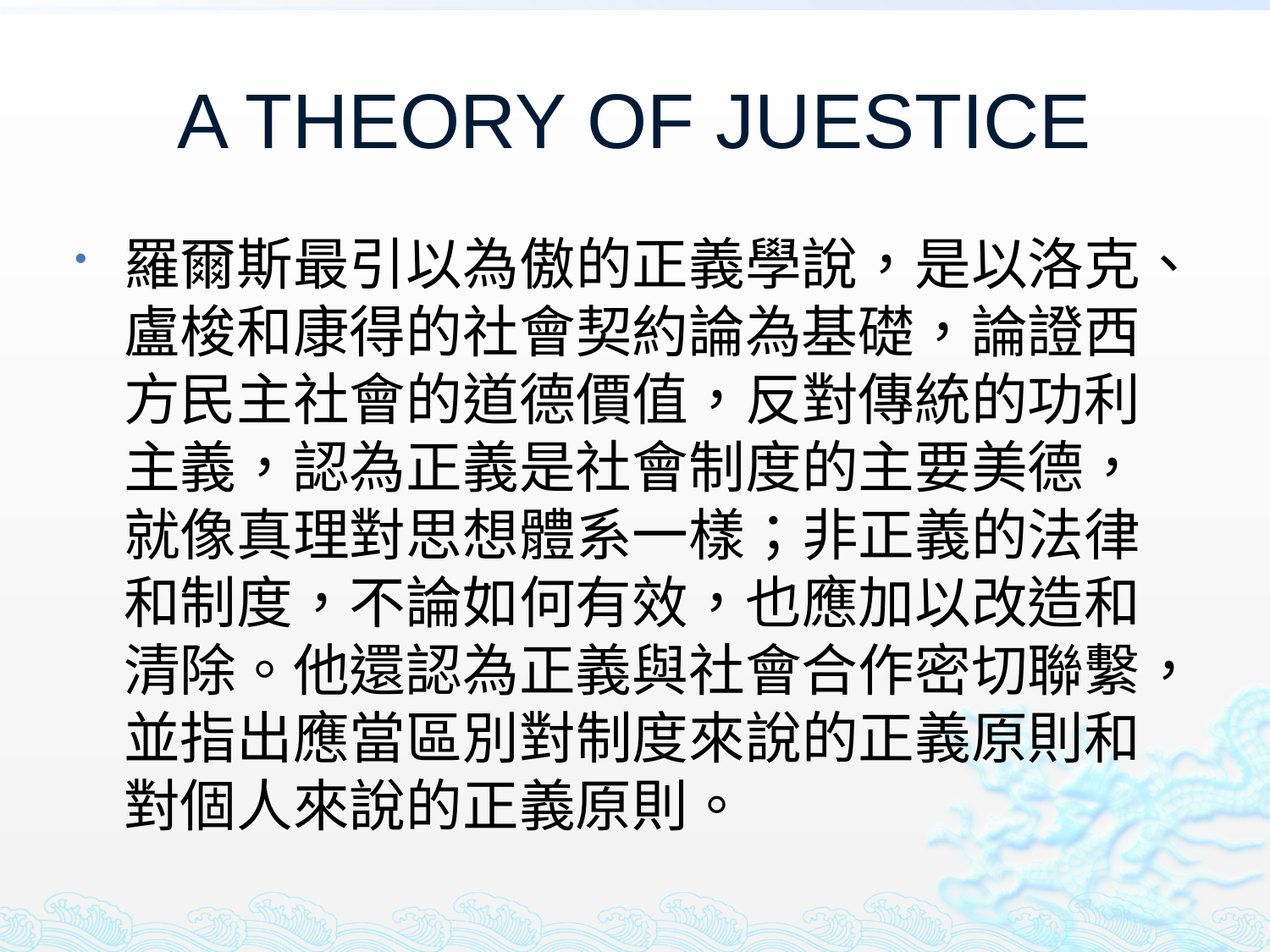

# A THEORY OF JUESTICE
羅爾斯最引以為傲的正義學說，是以洛克、盧梭和康得的社會契約論為基礎，論證西方民主社會的道德價值，反對傳統的功利主義，認為正義是社會制度的主要美德，就像真理對思想體系一樣；非正義的法律和制度，不論如何有效，也應加以改造和清除。他還認為正義與社會合作密切聯繫，並指出應當區別對制度來說的正義原則和對個人來說的正義原則。